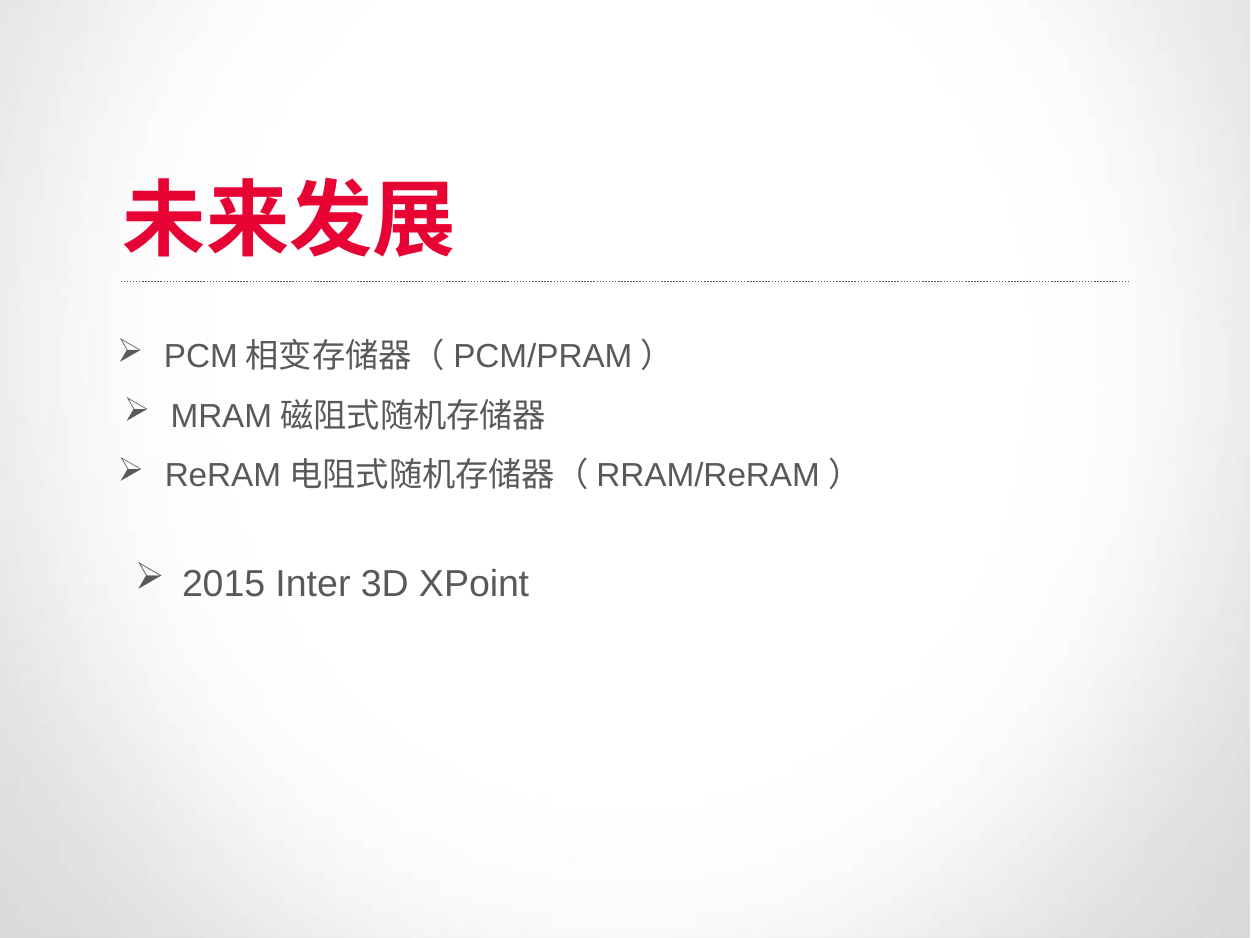

未来发展
PCM相变存储器（PCM/PRAM）
MRAM磁阻式随机存储器
ReRAM电阻式随机存储器（RRAM/ReRAM）
2015 Inter 3D XPoint